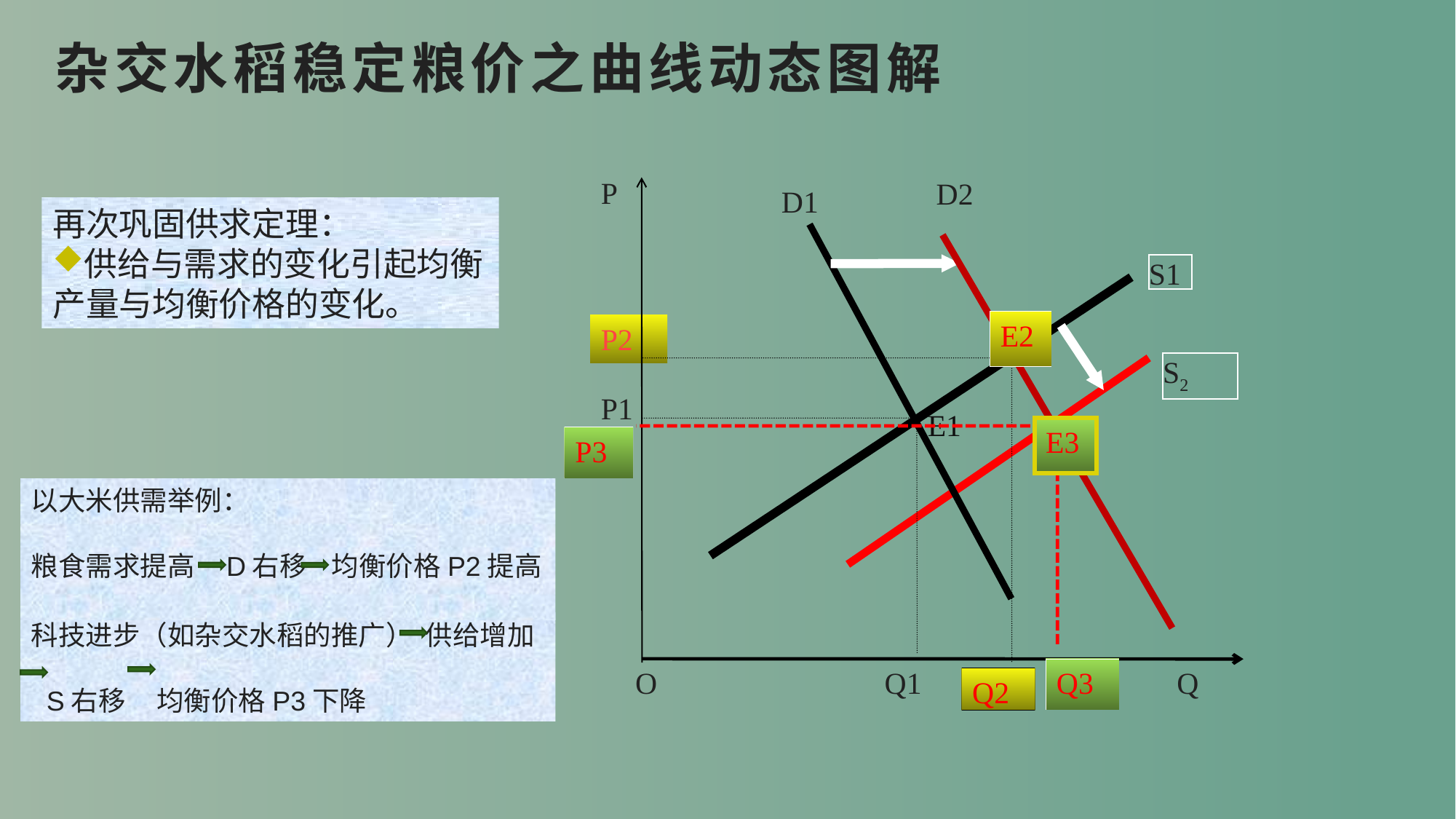

杂交水稻稳定粮价之曲线动态图解
P
D2

D1
再次巩固供求定理：
供给与需求的变化引起均衡产量与均衡价格的变化。

S1

E2
P2

S2

P1
E1
E3

P3

以大米供需举例：

粮食需求提高    D右移    均衡价格P2提高

科技进步（如杂交水稻的推广）  供给增加
  S右移     均衡价格P3下降

O

Q1
Q3
Q
Q2